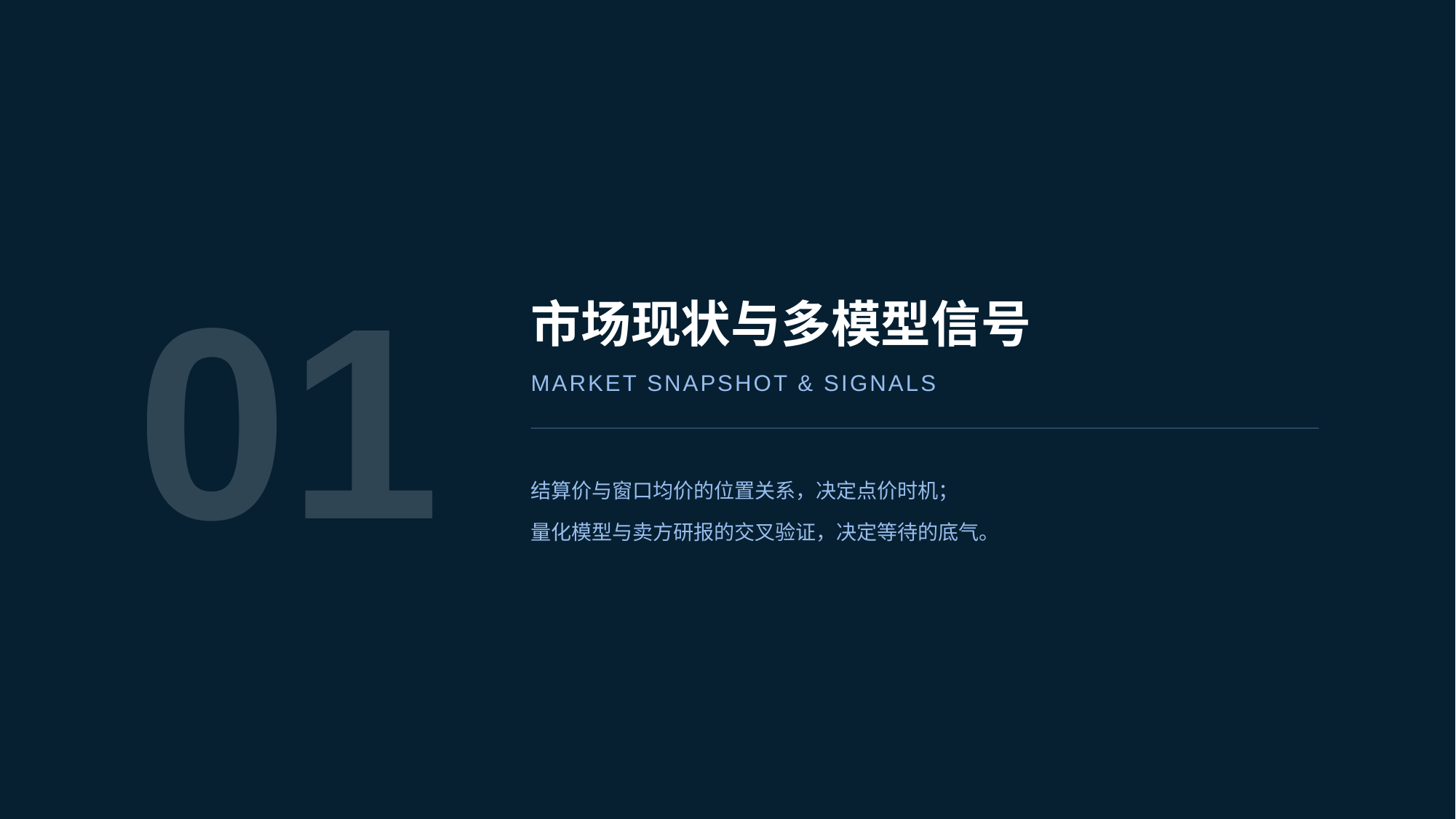

01
市场现状与多模型信号
MARKET SNAPSHOT & SIGNALS

结算价与窗口均价的位置关系，决定点价时机；
量化模型与卖方研报的交叉验证，决定等待的底气。